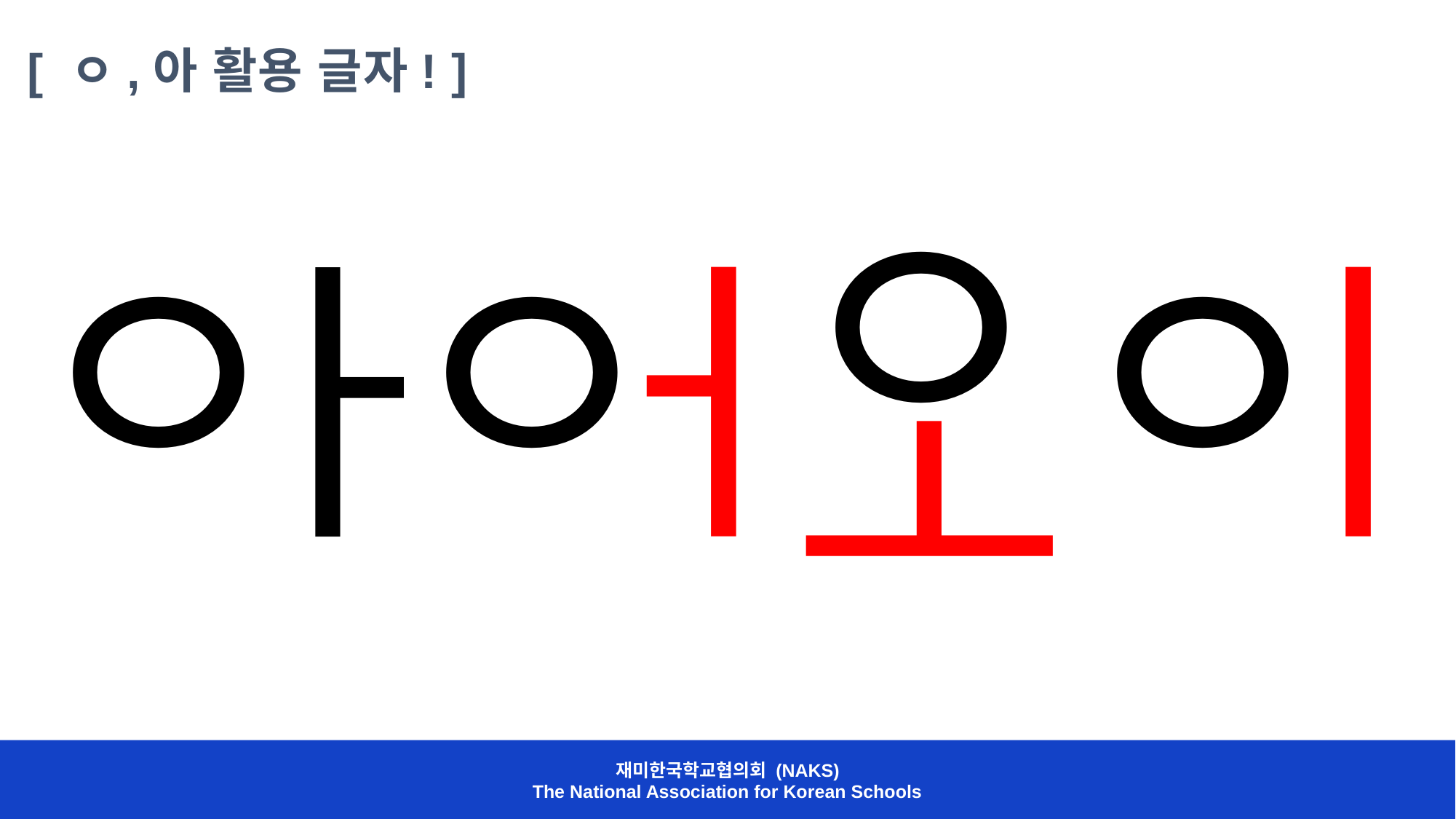

[ ㅇ,아 활용 글자! ]
ㅇ
ㅇ
ㅇ
ㅇ
ㅓ
ㅏ
ㅣ
ㅗ
재미한국학교협의회 (NAKS)
The National Association for Korean Schools